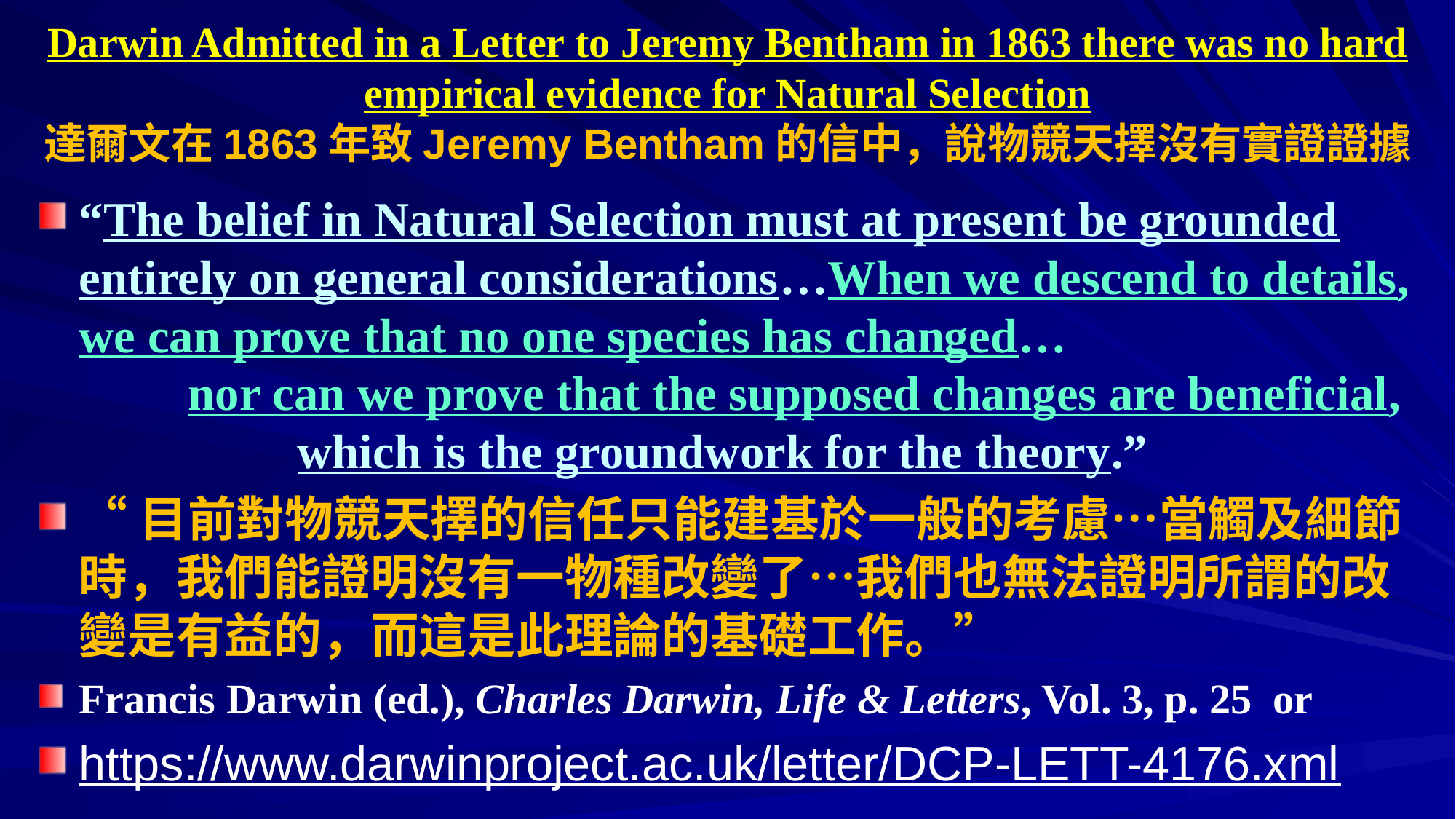

# Darwin Admitted in a Letter to Jeremy Bentham in 1863 there was no hard empirical evidence for Natural Selection 達爾文在1863年致Jeremy Bentham的信中，說物競天擇沒有實證證據
“The belief in Natural Selection must at present be grounded entirely on general considerations…When we descend to details, we can prove that no one species has changed…				nor can we prove that the supposed changes are beneficial, 		which is the groundwork for the theory.”
“目前對物競天擇的信任只能建基於一般的考慮…當觸及細節時，我們能證明沒有一物種改變了…我們也無法證明所謂的改變是有益的，而這是此理論的基礎工作。”
Francis Darwin (ed.), Charles Darwin, Life & Letters, Vol. 3, p. 25  or
https://www.darwinproject.ac.uk/letter/DCP-LETT-4176.xml